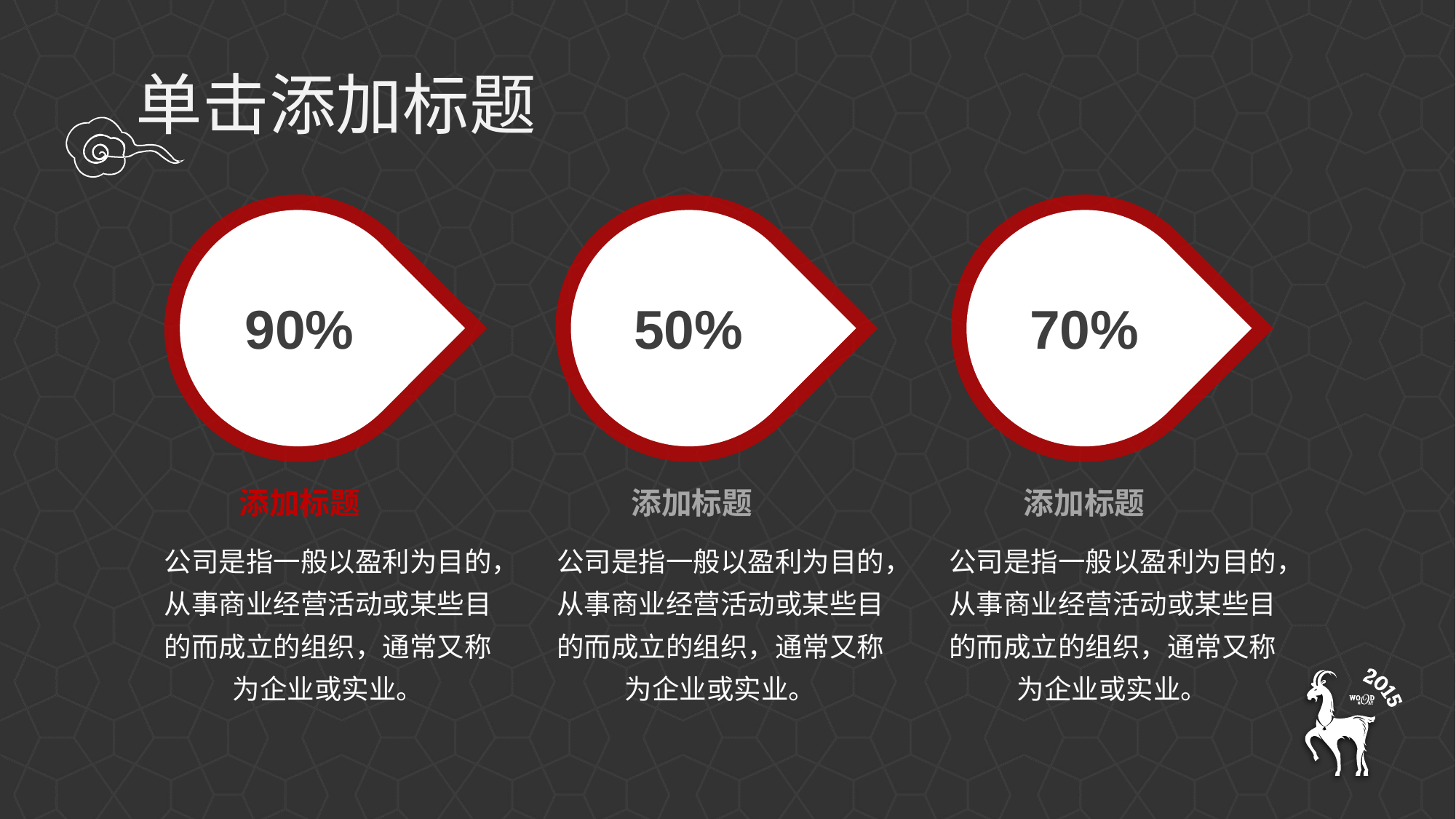

单击添加标题

90%
添加标题
公司是指一般以盈利为目的，从事商业经营活动或某些目的而成立的组织，通常又称为企业或实业。

50%
添加标题
公司是指一般以盈利为目的，从事商业经营活动或某些目的而成立的组织，通常又称为企业或实业。

70%
添加标题
公司是指一般以盈利为目的，从事商业经营活动或某些目的而成立的组织，通常又称为企业或实业。